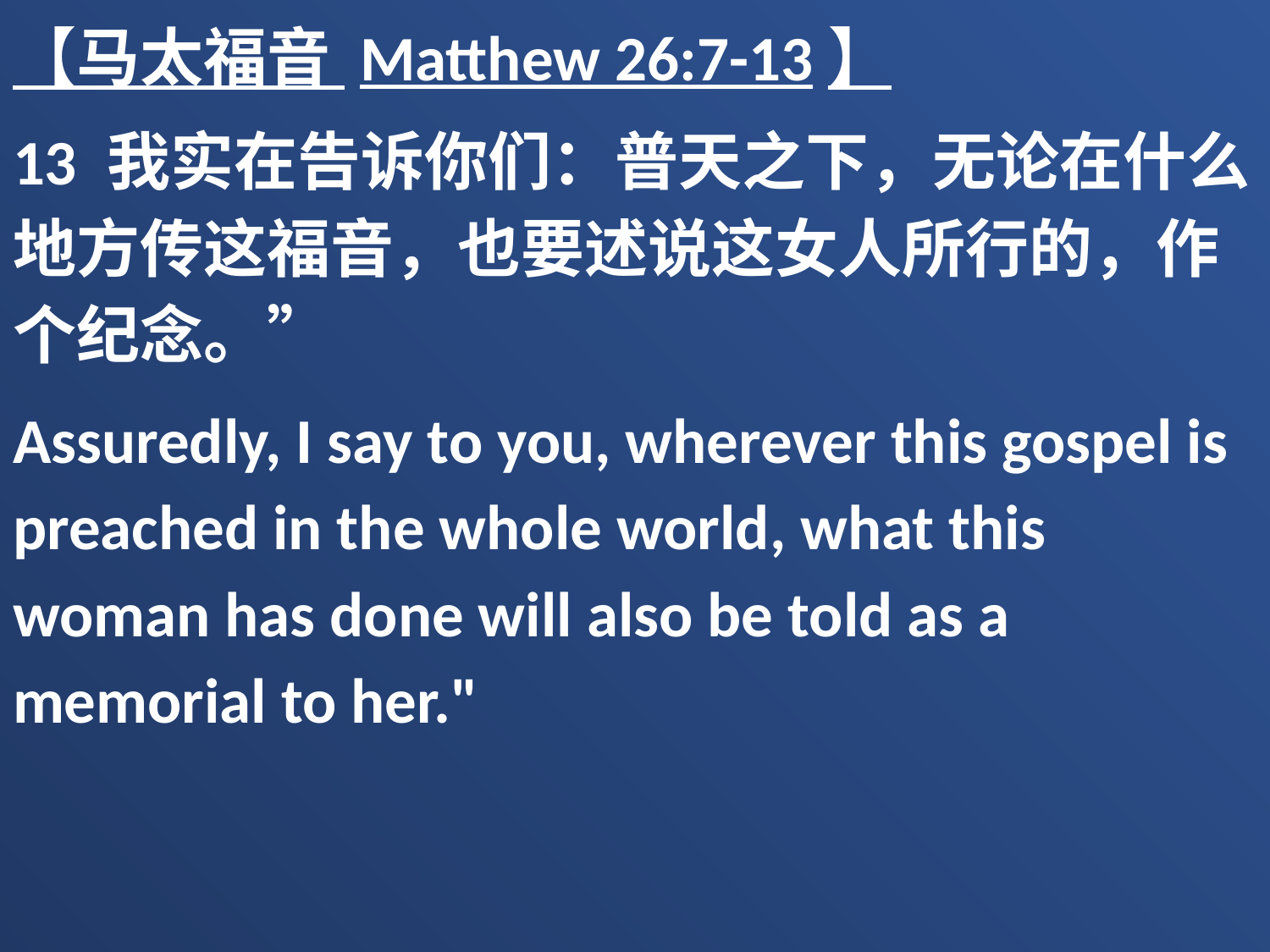

【马太福音 Matthew 26:7-13】
13 我实在告诉你们：普天之下，无论在什么地方传这福音，也要述说这女人所行的，作个纪念。”
Assuredly, I say to you, wherever this gospel is preached in the whole world, what this woman has done will also be told as a memorial to her."